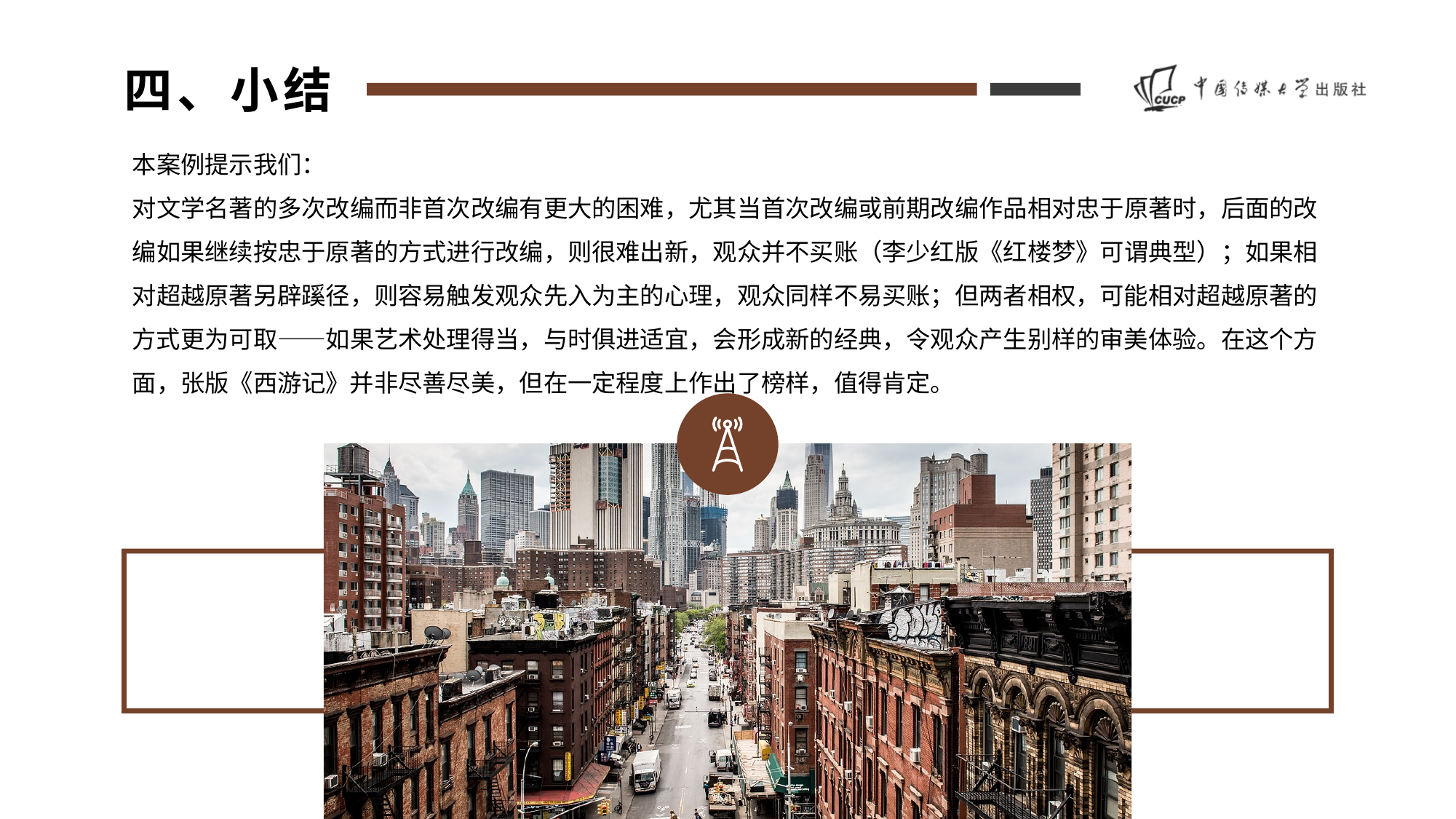

四、小结

本案例提示我们：
对文学名著的多次改编而非首次改编有更大的困难，尤其当首次改编或前期改编作品相对忠于原著时，后面的改编如果继续按忠于原著的方式进行改编，则很难出新，观众并不买账（李少红版《红楼梦》可谓典型）；如果相对超越原著另辟蹊径，则容易触发观众先入为主的心理，观众同样不易买账；但两者相权，可能相对超越原著的方式更为可取——如果艺术处理得当，与时俱进适宜，会形成新的经典，令观众产生别样的审美体验。在这个方面，张版《西游记》并非尽善尽美，但在一定程度上作出了榜样，值得肯定。